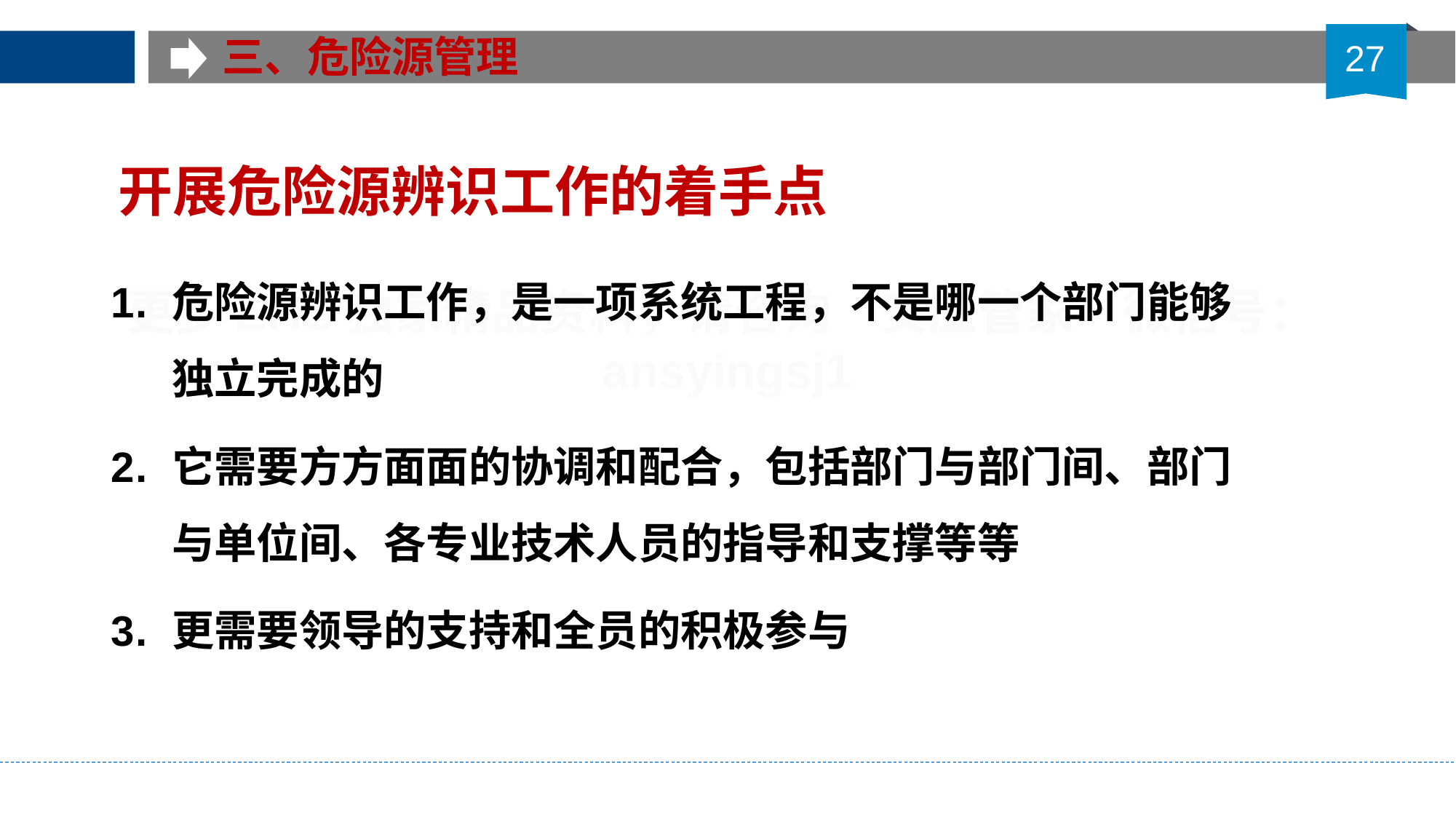

三、危险源管理
27
# 开展危险源辨识工作的着手点
危险源辨识工作，是一项系统工程，不是哪一个部门能够独立完成的
它需要方方面面的协调和配合，包括部门与部门间、部门与单位间、各专业技术人员的指导和支撑等等
更需要领导的支持和全员的积极参与